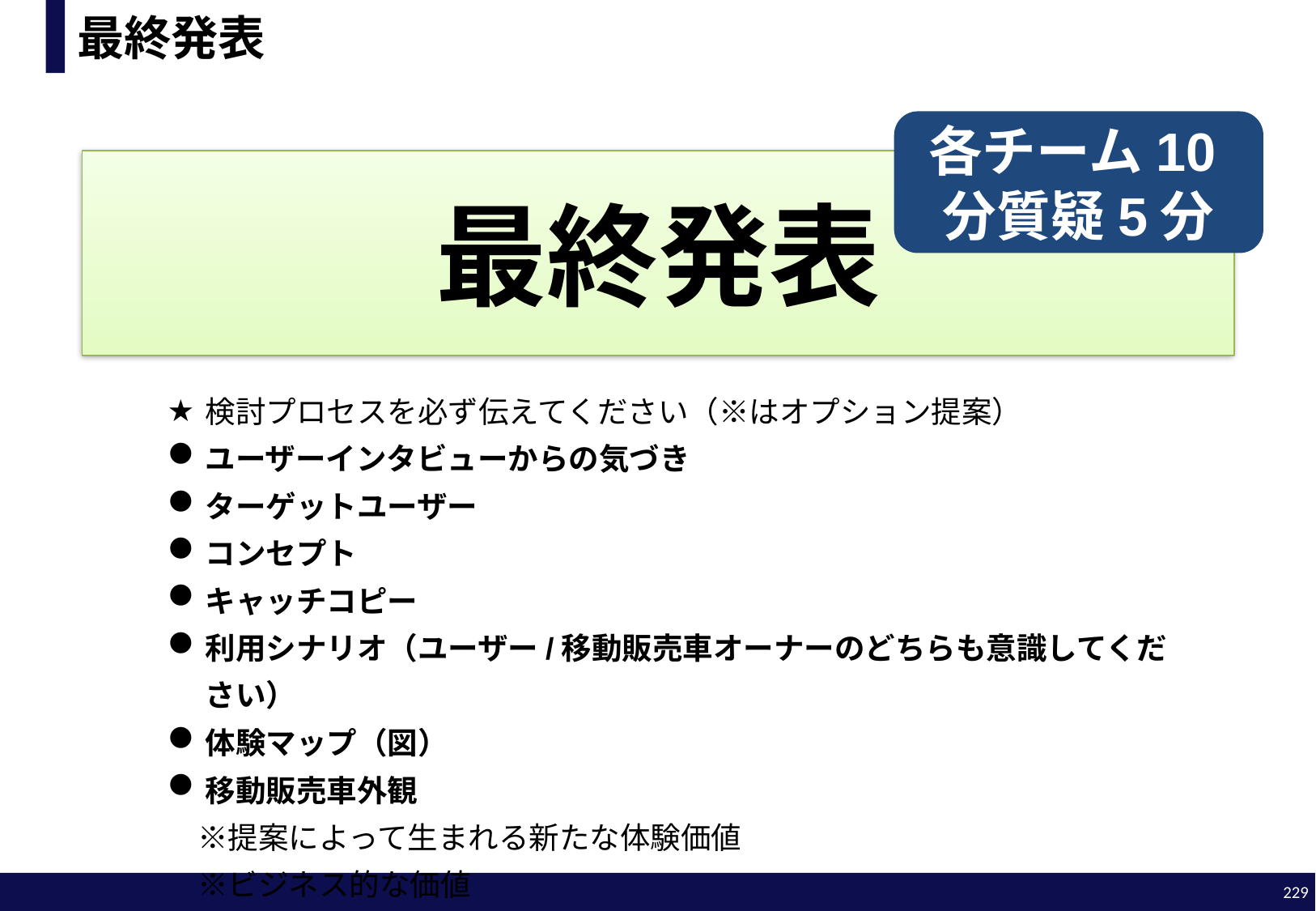

# 最終発表
各チーム10分質疑5分
最終発表
検討プロセスを必ず伝えてください（※はオプション提案）
ユーザーインタビューからの気づき
ターゲットユーザー
コンセプト
キャッチコピー
利用シナリオ（ユーザー/移動販売車オーナーのどちらも意識してください）
体験マップ（図）
移動販売車外観
　※提案によって生まれる新たな体験価値
　※ビジネス的な価値